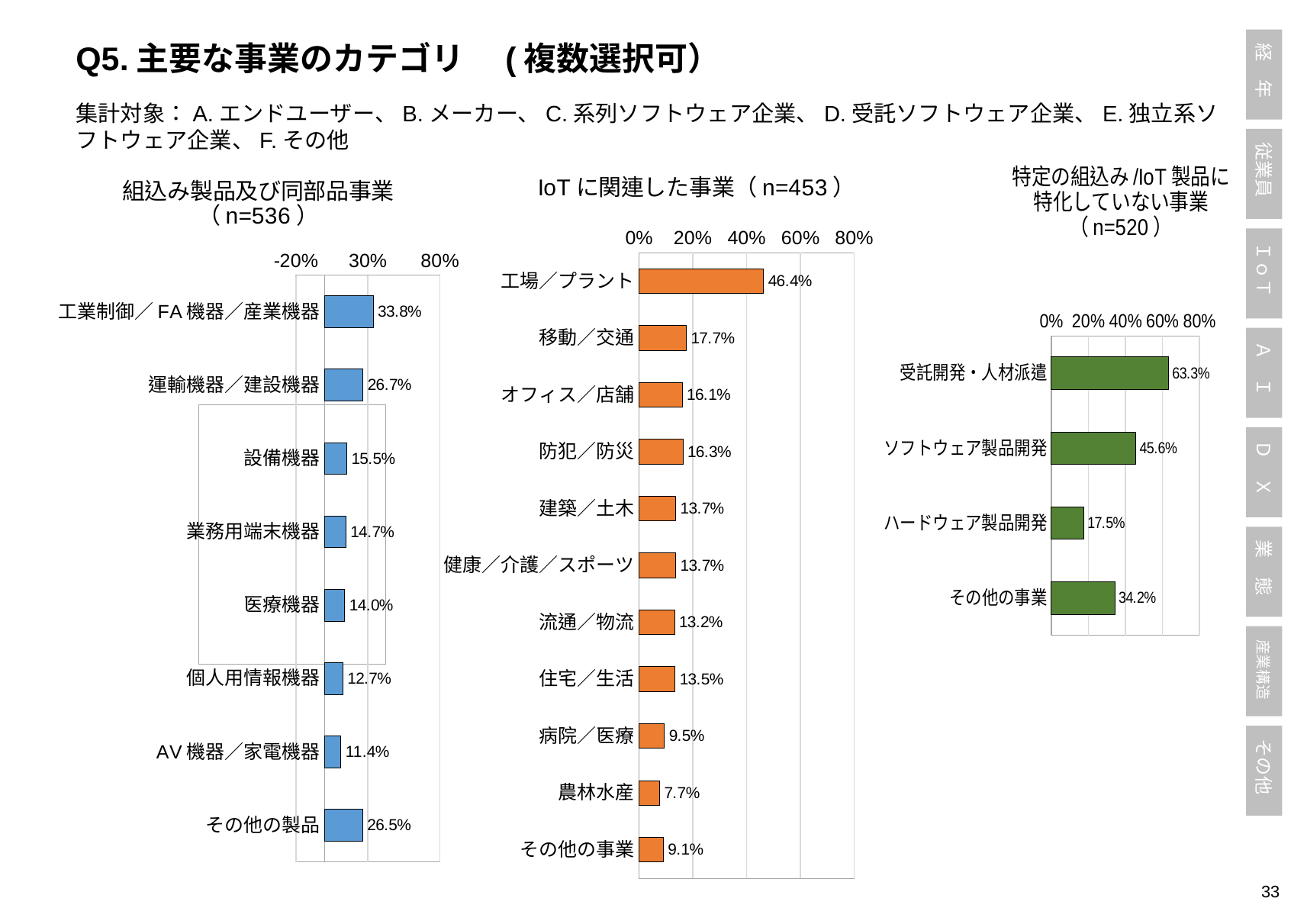

Q5.主要な事業のカテゴリ　(複数選択可）
集計対象：A.エンドユーザー、B.メーカー、C.系列ソフトウェア企業、D.受託ソフトウェア企業、E.独立系ソフトウェア企業、F.その他

### Chart

| Category |
|---|

### Chart:

| Category | 組込み製品及び同部品事業（n=536） |
|---|---|
| 工業制御／FA機器／産業機器 | 0.3376865671641791 |
| 運輸機器／建設機器 | 0.2667910447761194 |
| 設備機器 | 0.15485074626865672 |
| 業務用端末機器 | 0.14738805970149255 |
| 医療機器 | 0.13992537313432835 |
| 個人用情報機器 | 0.12686567164179105 |
| AV機器／家電機器 | 0.11380597014925373 |
| その他の製品 | 0.26492537313432835 |

### Chart:

| Category | IoTに関連した事業（n=453） |
|---|---|
| 工場／プラント | 0.46357615894039733 |
| 移動／交通 | 0.17660044150110377 |
| オフィス／店舗 | 0.16114790286975716 |
| 防犯／防災 | 0.16335540838852097 |
| 建築／土木 | 0.1368653421633554 |
| 健康／介護／スポーツ | 0.1368653421633554 |
| 流通／物流 | 0.13245033112582782 |
| 住宅／生活 | 0.1346578366445916 |
| 病院／医療 | 0.09492273730684327 |
| 農林水産 | 0.0772626931567329 |
| その他の事業 | 0.09050772626931568 |

### Chart:

| Category | 特定の組込み/IoT製品に特化していない事業（n=520） |
|---|---|
| 受託開発・人材派遣 | 0.6326923076923077 |
| ソフトウェア製品開発 | 0.45576923076923076 |
| ハードウェア製品開発 | 0.175 |
| その他の事業 | 0.3423076923076923 |
33